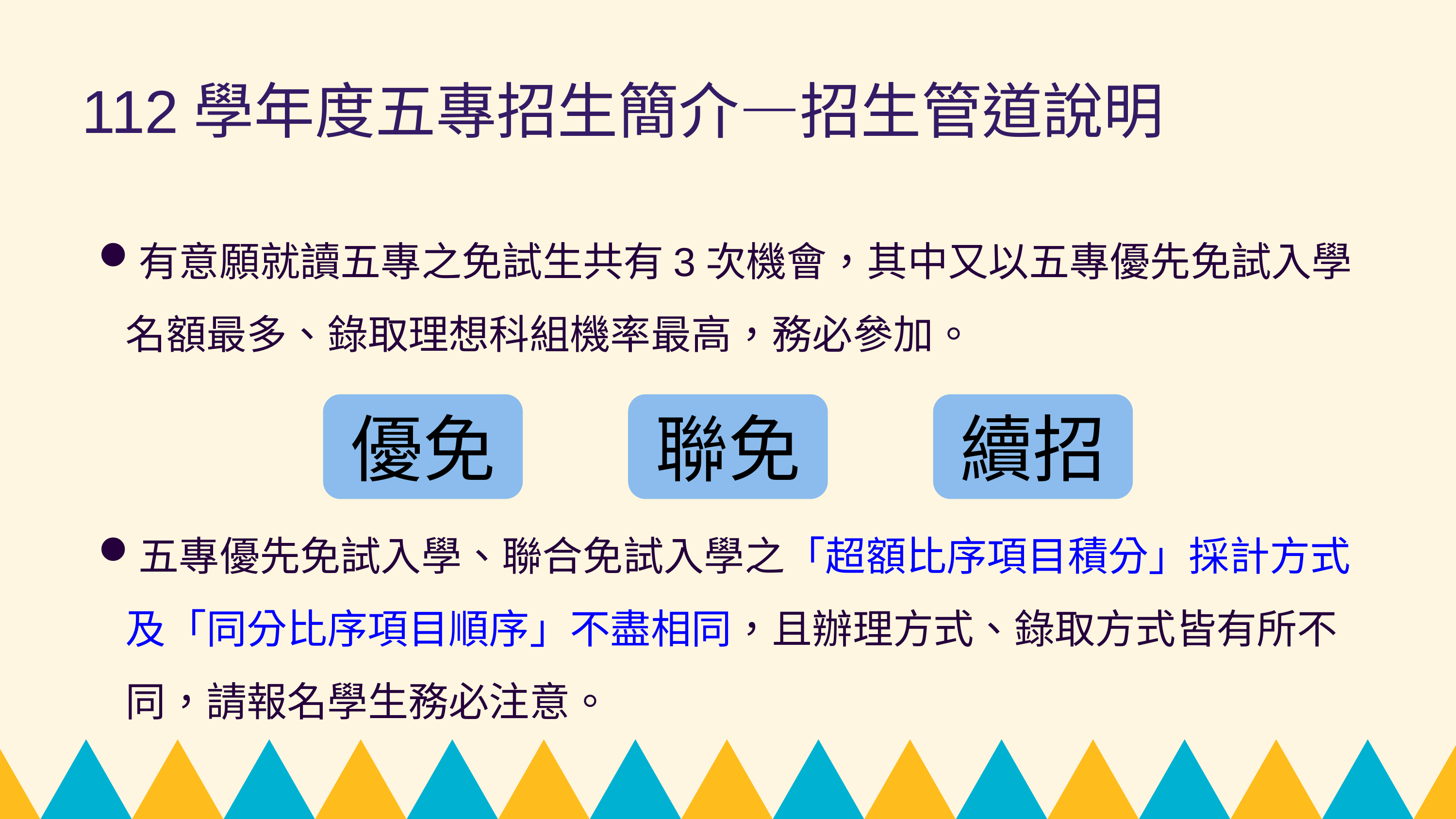

112學年度五專招生簡介—招生管道說明

有意願就讀五專之免試生共有3次機會，其中又以五專優先免試入學名額最多、錄取理想科組機率最高，務必參加。

五專優先免試入學、聯合免試入學之「超額比序項目積分」採計方式及「同分比序項目順序」不盡相同，且辦理方式、錄取方式皆有所不同，請報名學生務必注意。

優免
續招
聯免